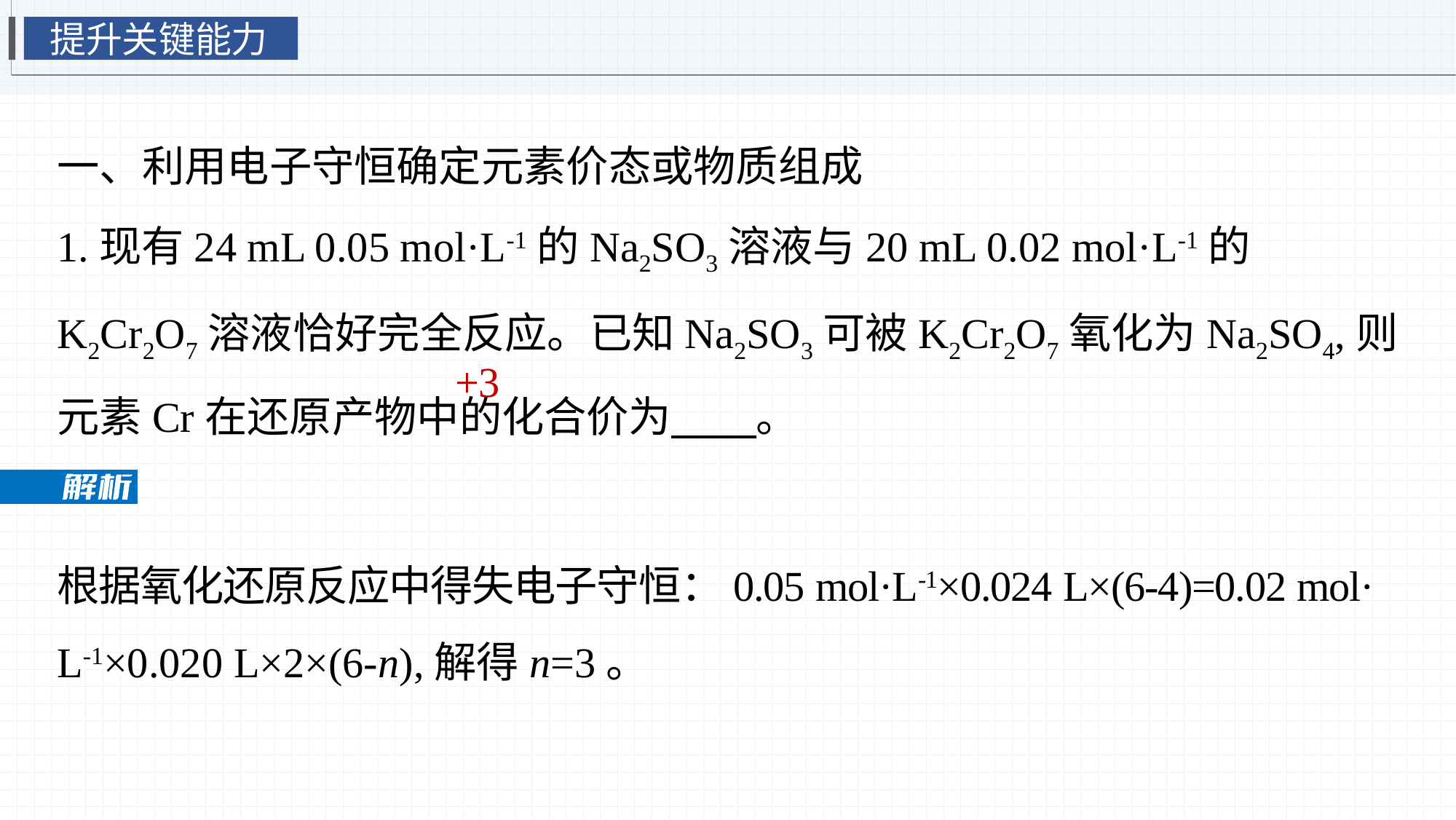

提升关键能力

一、利用电子守恒确定元素价态或物质组成
1.现有24 mL 0.05 mol·L-1的Na2SO3溶液与20 mL 0.02 mol·L-1的K2Cr2O7溶液恰好完全反应。已知Na2SO3可被K2Cr2O7氧化为Na2SO4,则元素Cr在还原产物中的化合价为　　。
+3

根据氧化还原反应中得失电子守恒：0.05 mol·L-1×0.024 L×(6-4)=0.02 mol·
L-1×0.020 L×2×(6-n),解得n=3。